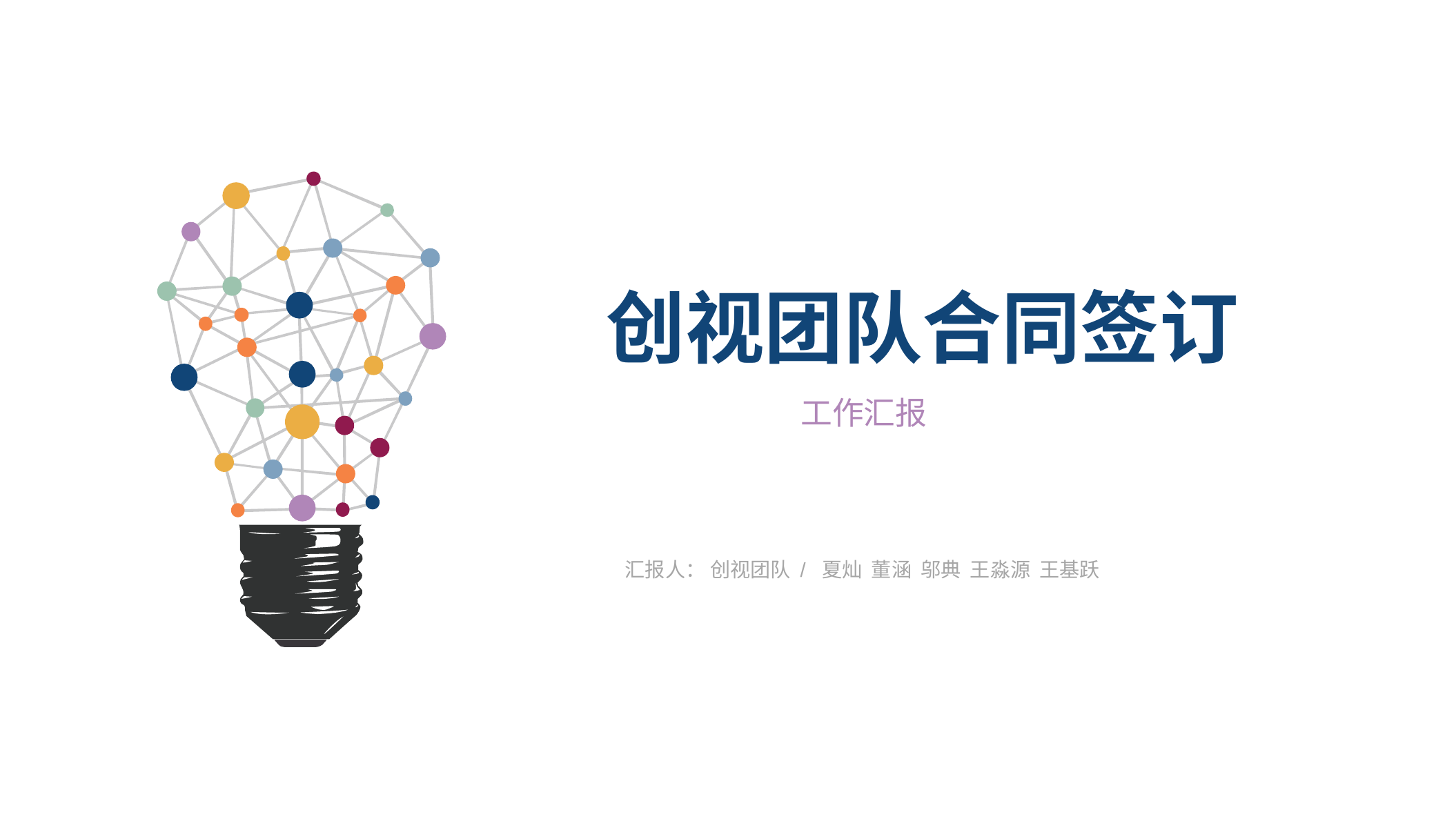

创视团队合同签订
                         工作汇报
汇报人： 创视团队 /  夏灿  董涵  邬典  王淼源  王基跃